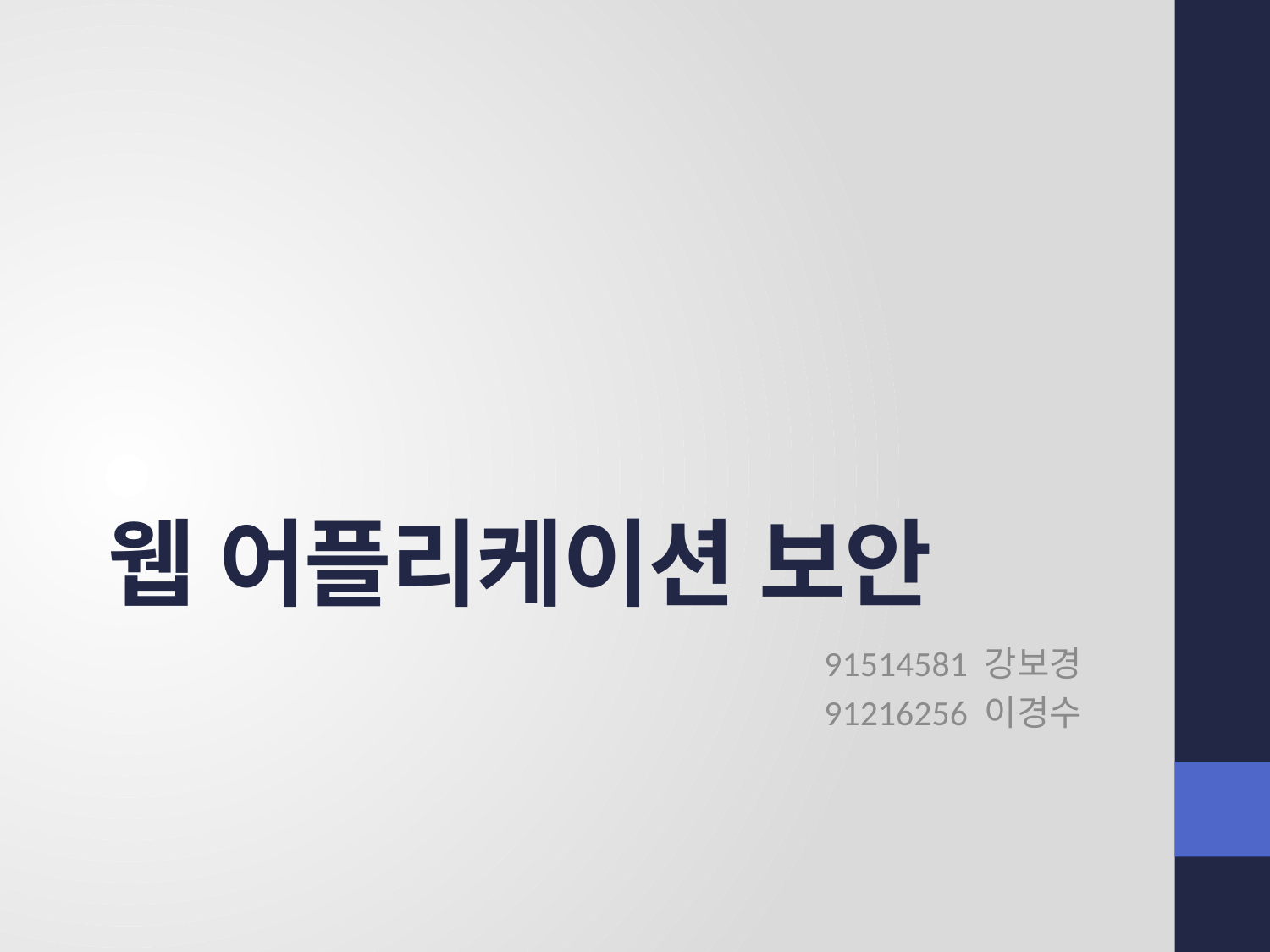

# 웹 어플리케이션 보안
91514581 강보경
91216256 이경수